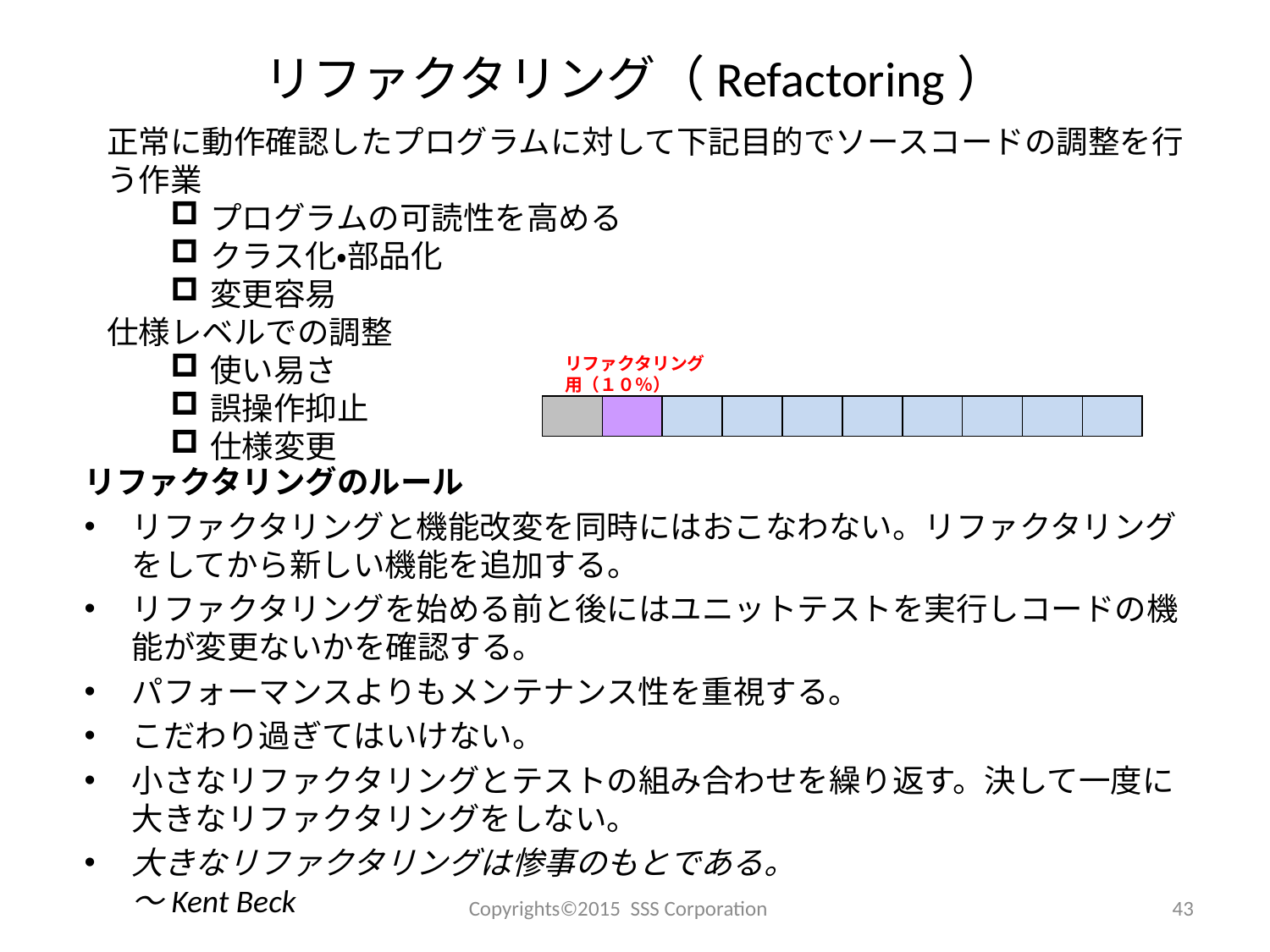

# リファクタリング（Refactoring）
正常に動作確認したプログラムに対して下記目的でソースコードの調整を行う作業
プログラムの可読性を高める
クラス化・部品化
変更容易
仕様レベルでの調整
使い易さ
誤操作抑止
仕様変更
リファクタリング用（１０％）

リファクタリングのルール
リファクタリングと機能改変を同時にはおこなわない。リファクタリングをしてから新しい機能を追加する。
リファクタリングを始める前と後にはユニットテストを実行しコードの機能が変更ないかを確認する。
パフォーマンスよりもメンテナンス性を重視する。
こだわり過ぎてはいけない。
小さなリファクタリングとテストの組み合わせを繰り返す。決して一度に大きなリファクタリングをしない。
大きなリファクタリングは惨事のもとである。
～Kent Beck

Copyrights©2015  SSS Corporation
43